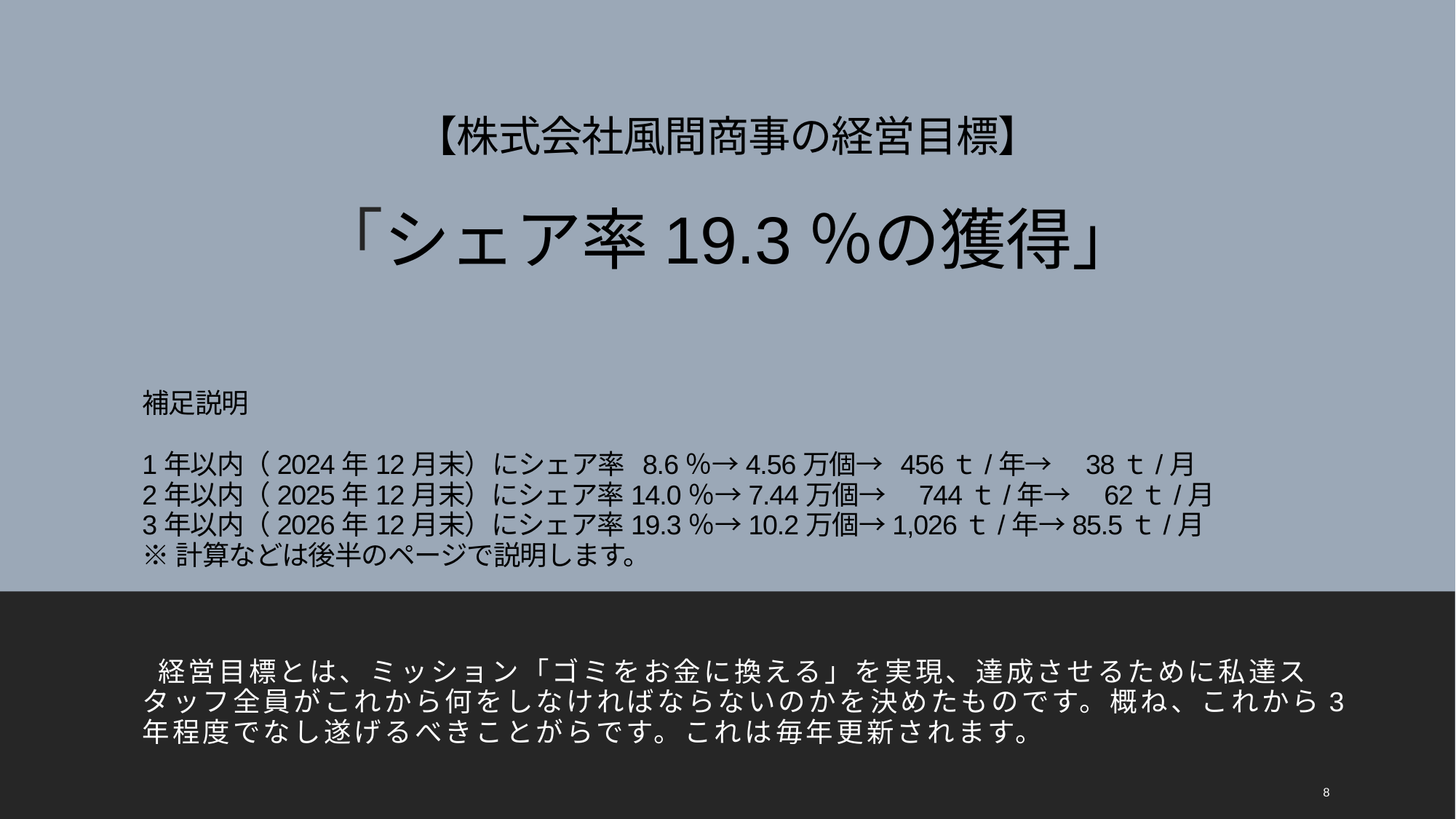

# 【株式会社風間商事の経営目標】 「シェア率19.3％の獲得」
補足説明

1年以内（2024年12月末）にシェア率  8.6％→4.56万個→  456ｔ/年→　38ｔ/月
2年以内（2025年12月末）にシェア率14.0％→7.44万個→　744ｔ/年→　62ｔ/月
3年以内（2026年12月末）にシェア率19.3％→10.2万個→1,026ｔ/年→85.5ｔ/月
※計算などは後半のページで説明します。

 経営目標とは、ミッション「ゴミをお金に換える」を実現、達成させるために私達スタッフ全員がこれから何をしなければならないのかを決めたものです。概ね、これから3年程度でなし遂げるべきことがらです。これは毎年更新されます。
8